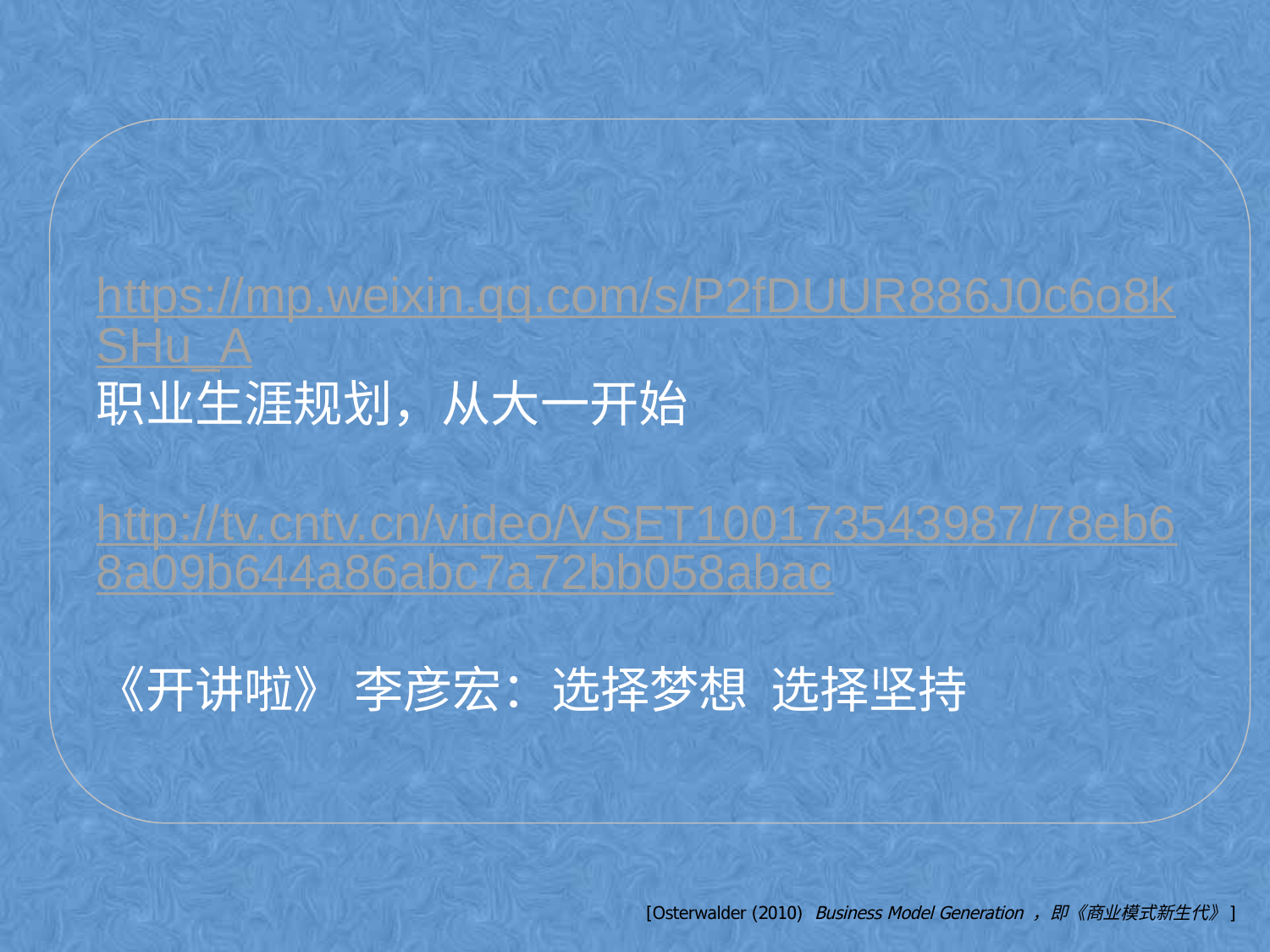

https://mp.weixin.qq.com/s/P2fDUUR886J0c6o8kSHu_A
职业生涯规划，从大一开始

http://tv.cntv.cn/video/VSET100173543987/78eb68a09b644a86abc7a72bb058abac

《开讲啦》 李彦宏：选择梦想  选择坚持

[Osterwalder (2010)  Business Model Generation ，即《商业模式新生代》]